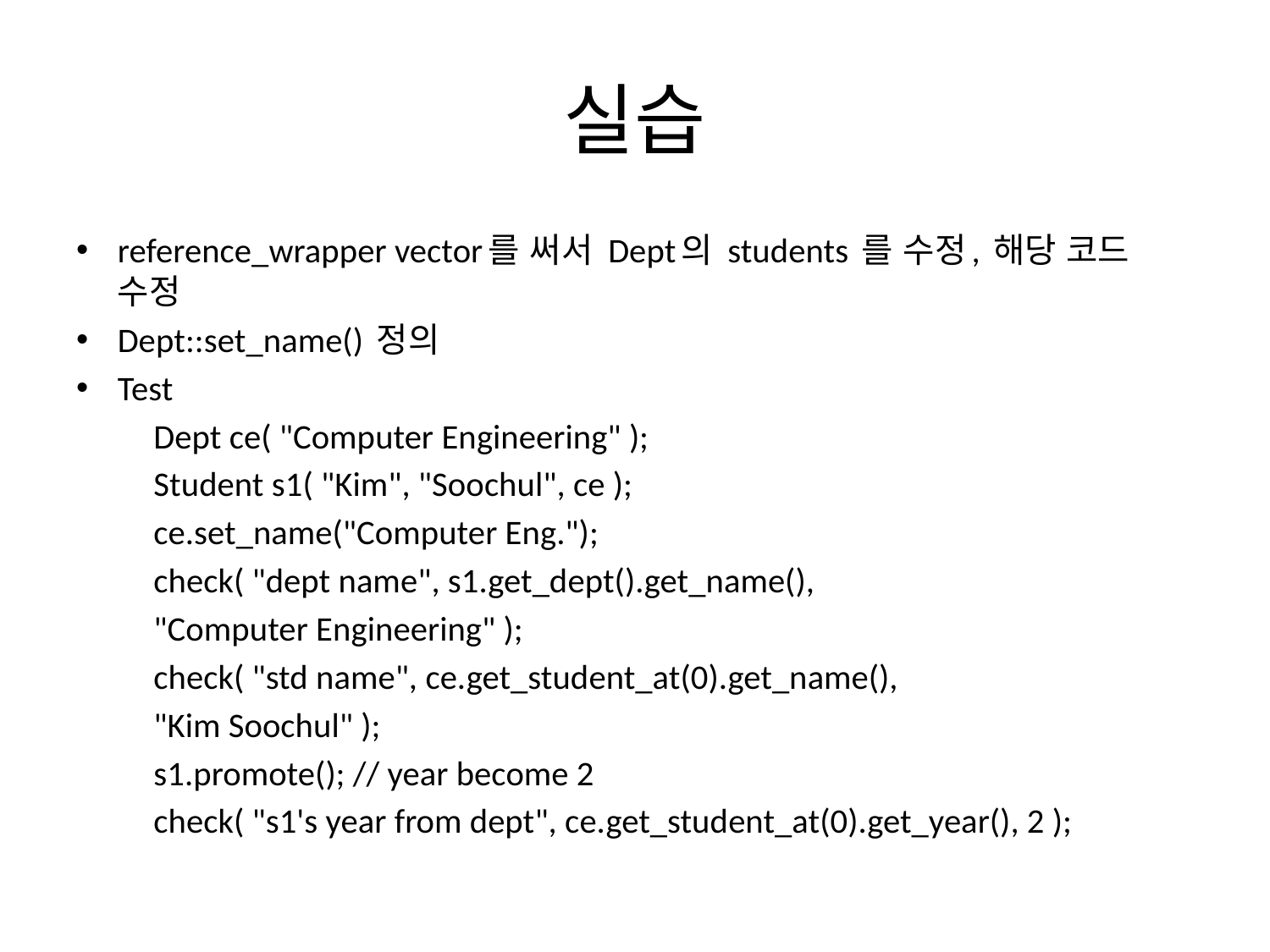

# 실습
reference_wrapper vector를 써서 Dept의 students 를 수정, 해당 코드 수정
Dept::set_name() 정의
Test
 	Dept ce( "Computer Engineering" );
   	Student s1( "Kim", "Soochul", ce );
    	ce.set_name("Computer Eng.");
    	check( "dept name", s1.get_dept().get_name(),
			"Computer Engineering" );
    	check( "std name", ce.get_student_at(0).get_name(),
			"Kim Soochul" );
    	s1.promote(); // year become 2
    	check( "s1's year from dept", ce.get_student_at(0).get_year(), 2 );